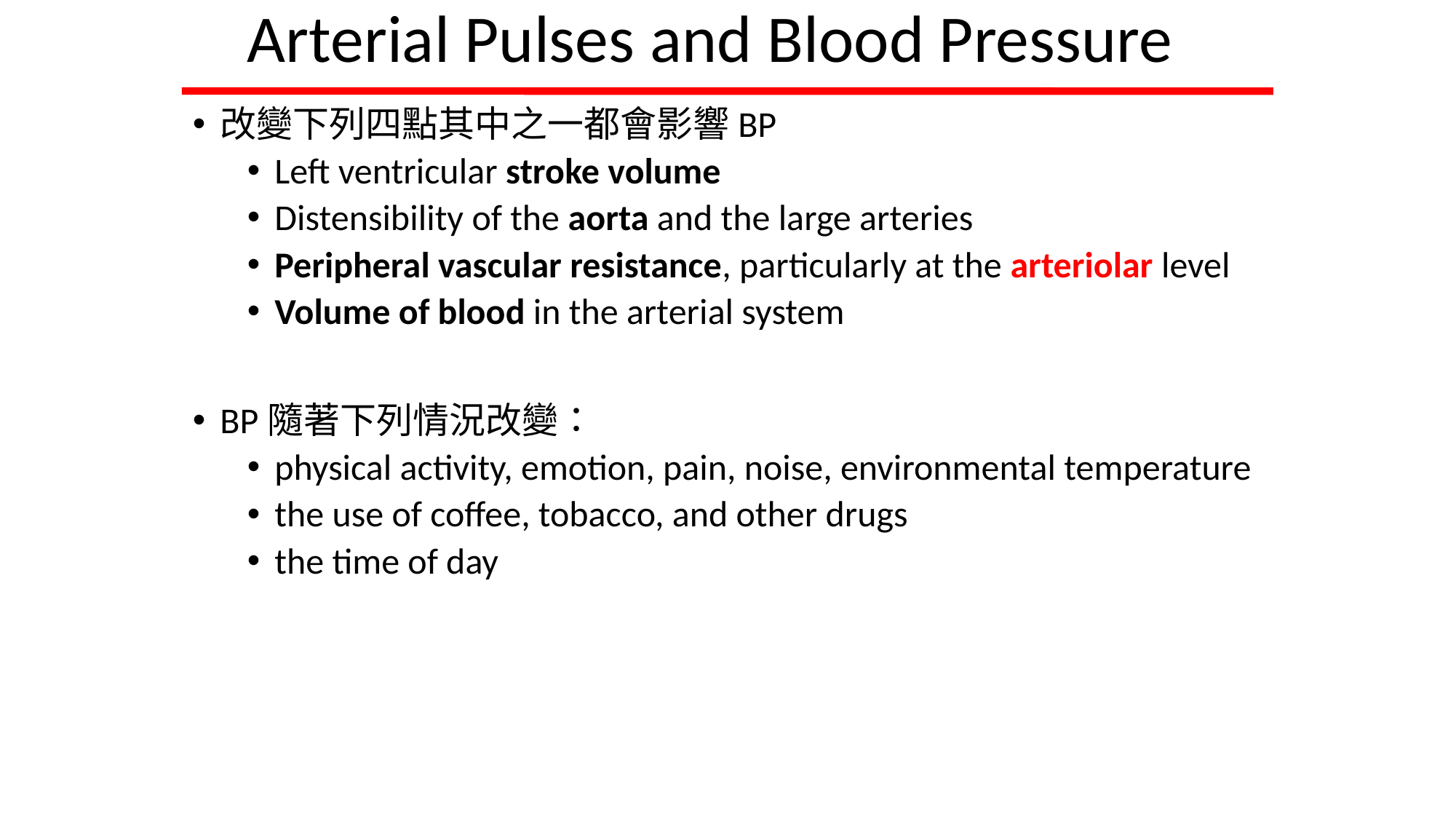

# Arterial Pulses and Blood Pressure
改變下列四點其中之一都會影響BP
Left ventricular stroke volume
Distensibility of the aorta and the large arteries
Peripheral vascular resistance, particularly at the arteriolar level
Volume of blood in the arterial system

BP隨著下列情況改變：
physical activity, emotion, pain, noise, environmental temperature
the use of coffee, tobacco, and other drugs
the time of day